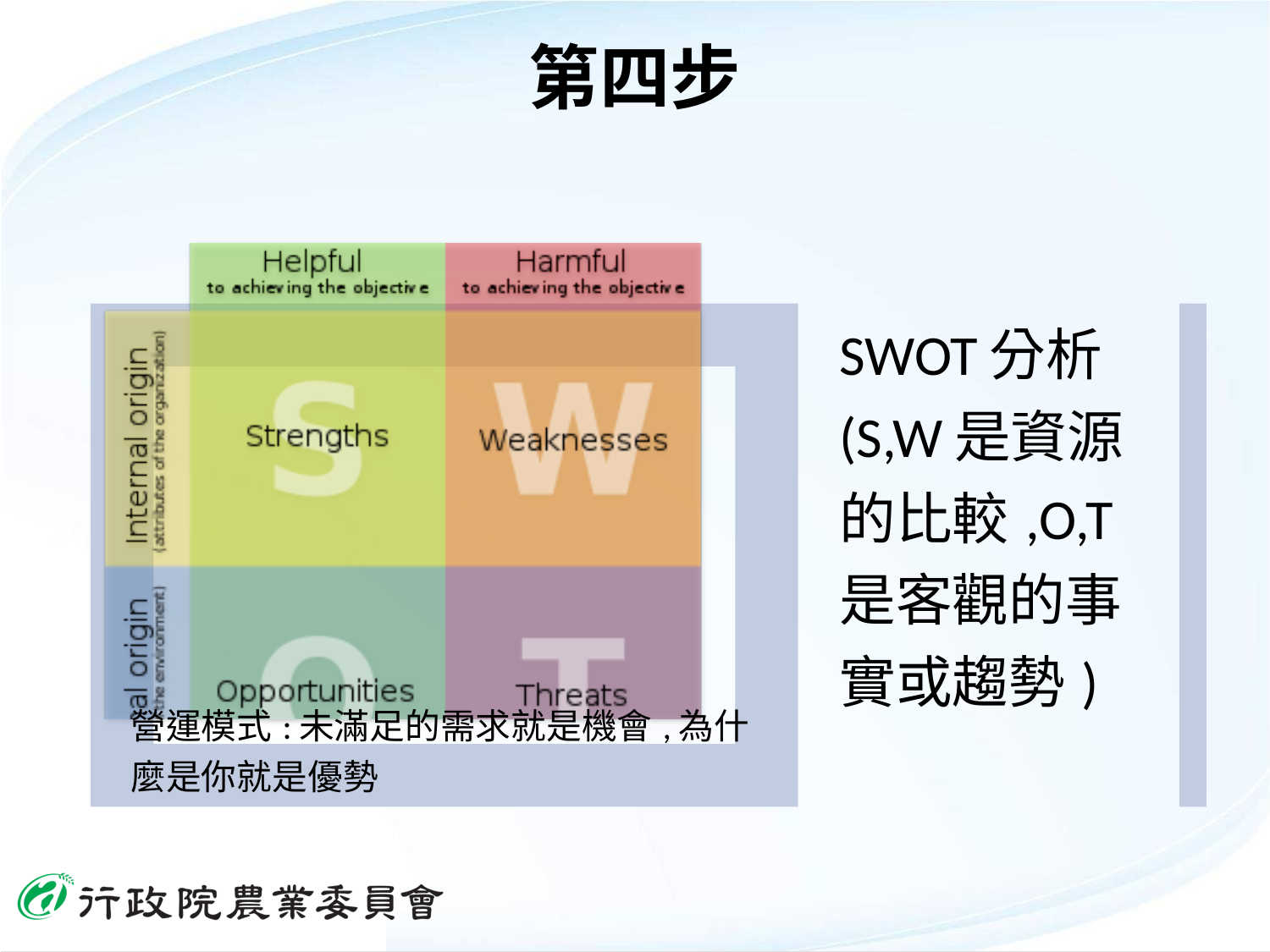

# 第四步
營運模式:未滿足的需求就是機會,為什麼是你就是優勢
SWOT分析(S,W是資源的比較,O,T是客觀的事實或趨勢)